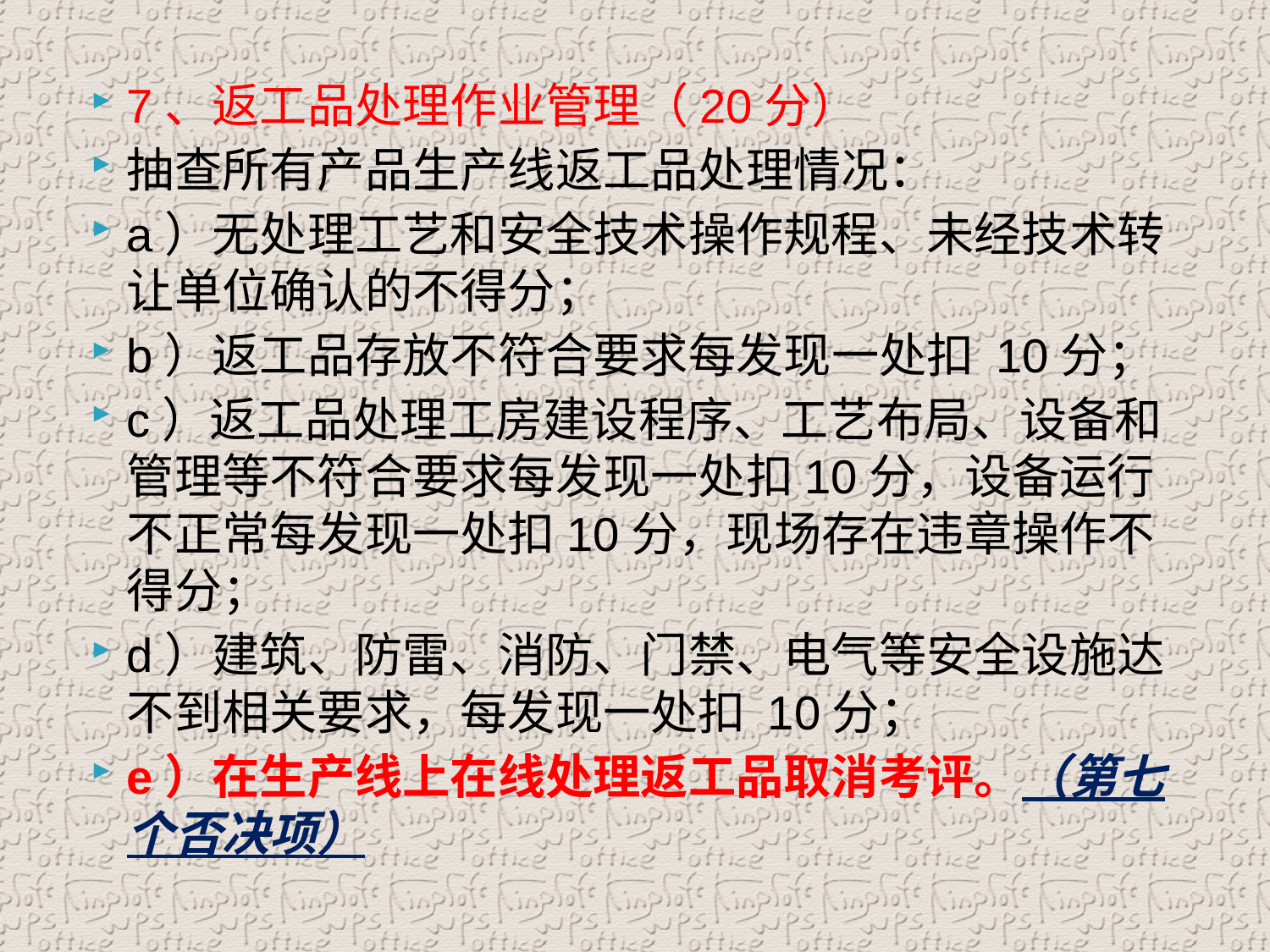

7、返工品处理作业管理（20分）
抽查所有产品生产线返工品处理情况：
a）无处理工艺和安全技术操作规程、未经技术转让单位确认的不得分；
b）返工品存放不符合要求每发现一处扣 10分；
c）返工品处理工房建设程序、工艺布局、设备和管理等不符合要求每发现一处扣10分，设备运行不正常每发现一处扣10分，现场存在违章操作不得分；
d）建筑、防雷、消防、门禁、电气等安全设施达不到相关要求，每发现一处扣 10分；
e）在生产线上在线处理返工品取消考评。（第七个否决项）